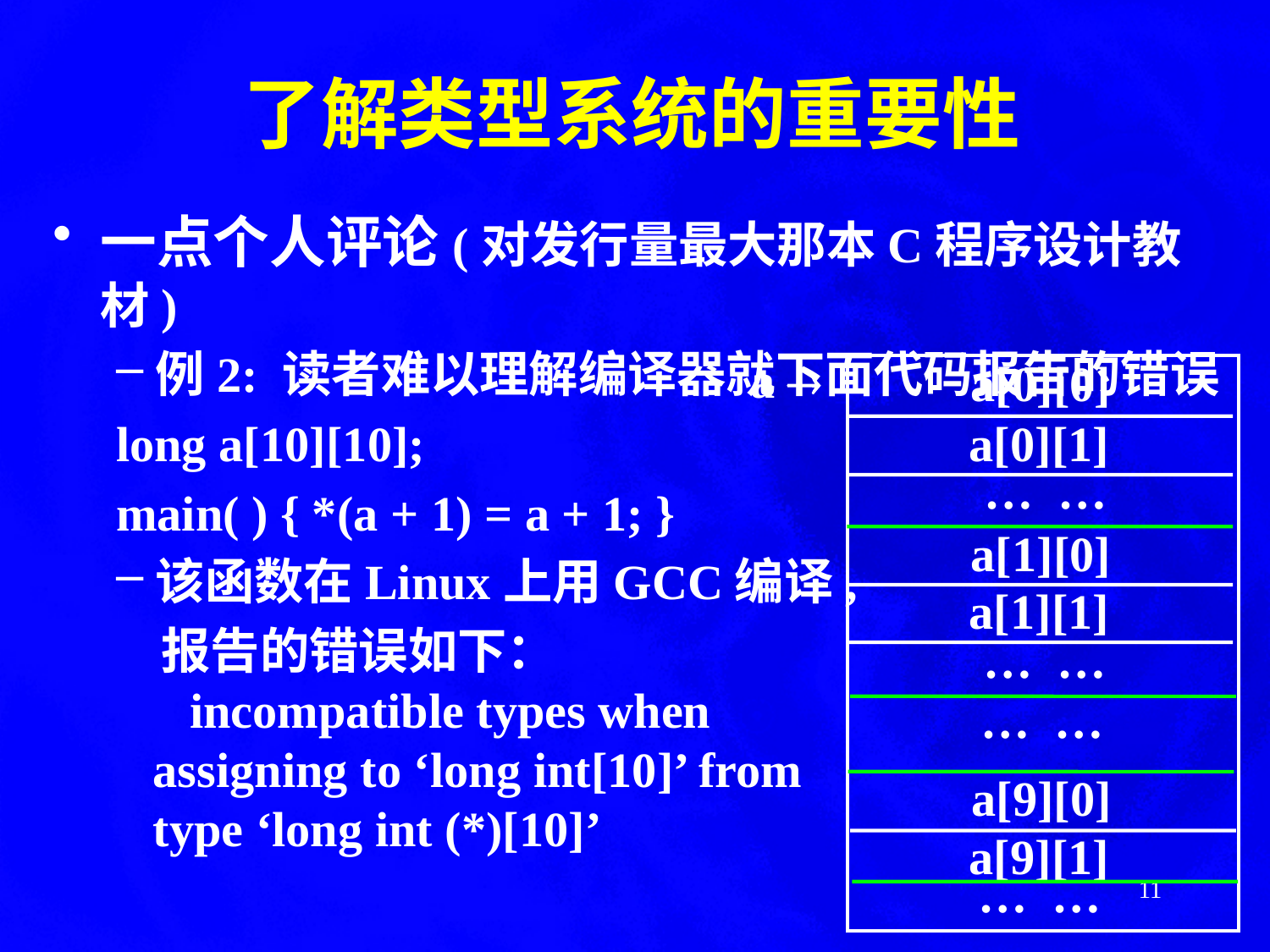

了解类型系统的重要性
一点个人评论(对发行量最大那本C程序设计教材)
例2: 读者难以理解编译器就下面代码报告的错误
long a[10][10];
main( ) { *(a + 1) = a + 1; }
该函数在Linux上用GCC编译,
   报告的错误如下：
      incompatible types when
   assigning to ‘long int[10]’ from
   type ‘long int (*)[10]’

a[0][0]
a[0][1]

…  …

a →

a[1][0]

a[1][1]

…  …

…  …

a[9][0]

a[9][1]

…  …
11